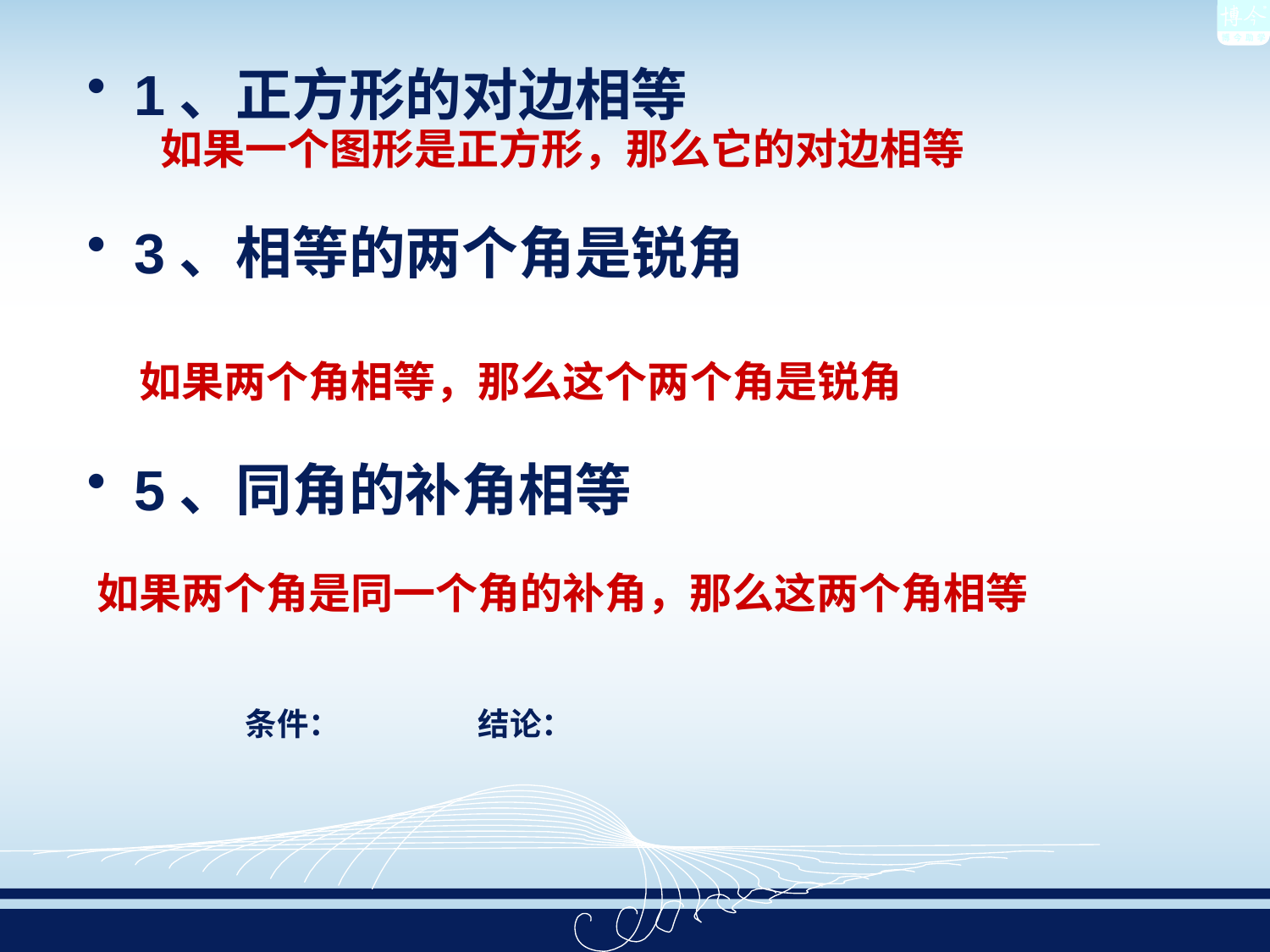

1、正方形的对边相等

3、相等的两个角是锐角

5、同角的补角相等
如果一个图形是正方形，那么它的对边相等
如果两个角相等，那么这个两个角是锐角
如果两个角是同一个角的补角，那么这两个角相等
条件：
结论：